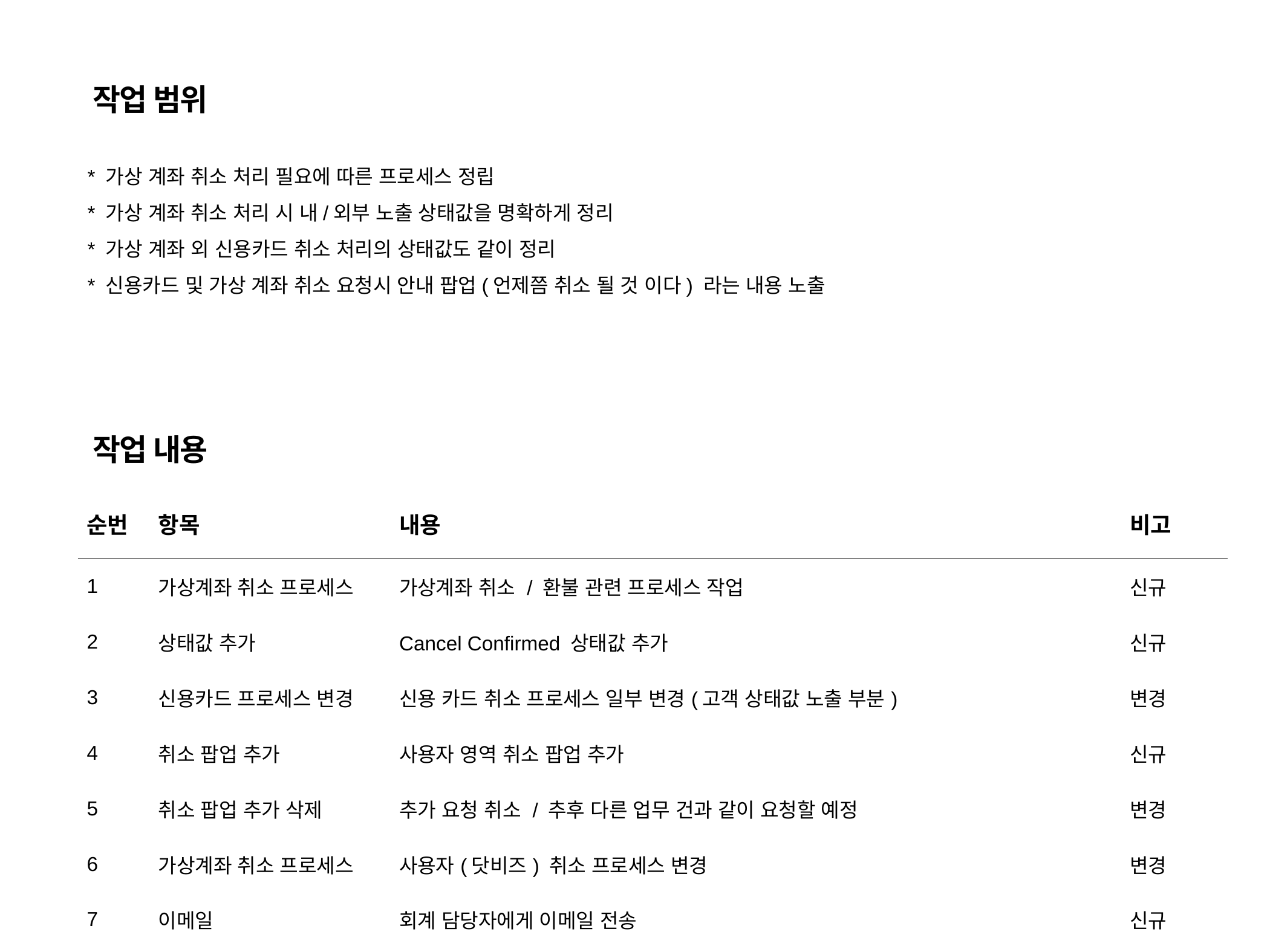

작업 범위
* 가상 계좌 취소 처리 필요에 따른 프로세스 정립
* 가상 계좌 취소 처리 시 내/외부 노출 상태값을 명확하게 정리
* 가상 계좌 외 신용카드 취소 처리의 상태값도 같이 정리
* 신용카드 및 가상 계좌 취소 요청시 안내 팝업(언제쯤 취소 될 것 이다) 라는 내용 노출
작업 내용
| 순번 | 항목 | 내용 | 비고 |
| --- | --- | --- | --- |
| 1 | 가상계좌 취소 프로세스 | 가상계좌 취소 / 환불 관련 프로세스 작업 | 신규 |
| 2 | 상태값 추가 | Cancel Confirmed 상태값 추가 | 신규 |
| 3 | 신용카드 프로세스 변경 | 신용 카드 취소 프로세스 일부 변경(고객 상태값 노출 부분) | 변경 |
| 4 | 취소 팝업 추가 | 사용자 영역 취소 팝업 추가 | 신규 |
| 5 | 취소 팝업 추가 삭제 | 추가 요청 취소 / 추후 다른 업무 건과 같이 요청할 예정 | 변경 |
| 6 | 가상계좌 취소 프로세스 | 사용자(닷비즈) 취소 프로세스 변경 | 변경 |
| 7 | 이메일 | 회계 담당자에게 이메일 전송 | 신규 |